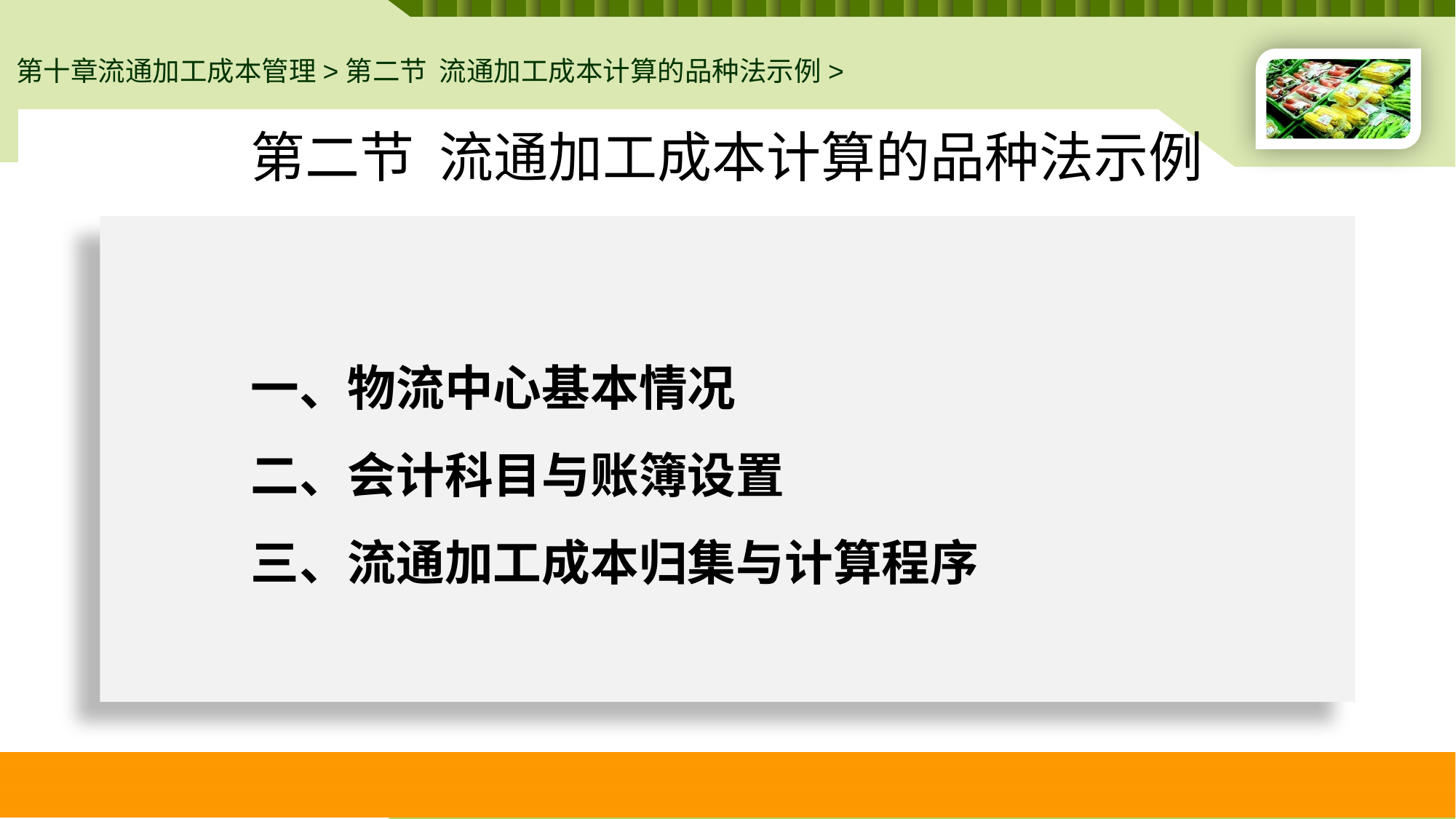

第十章流通加工成本管理>第二节  流通加工成本计算的品种法示例>
# 第二节  流通加工成本计算的品种法示例
一、物流中心基本情况
二、会计科目与账簿设置
三、流通加工成本归集与计算程序